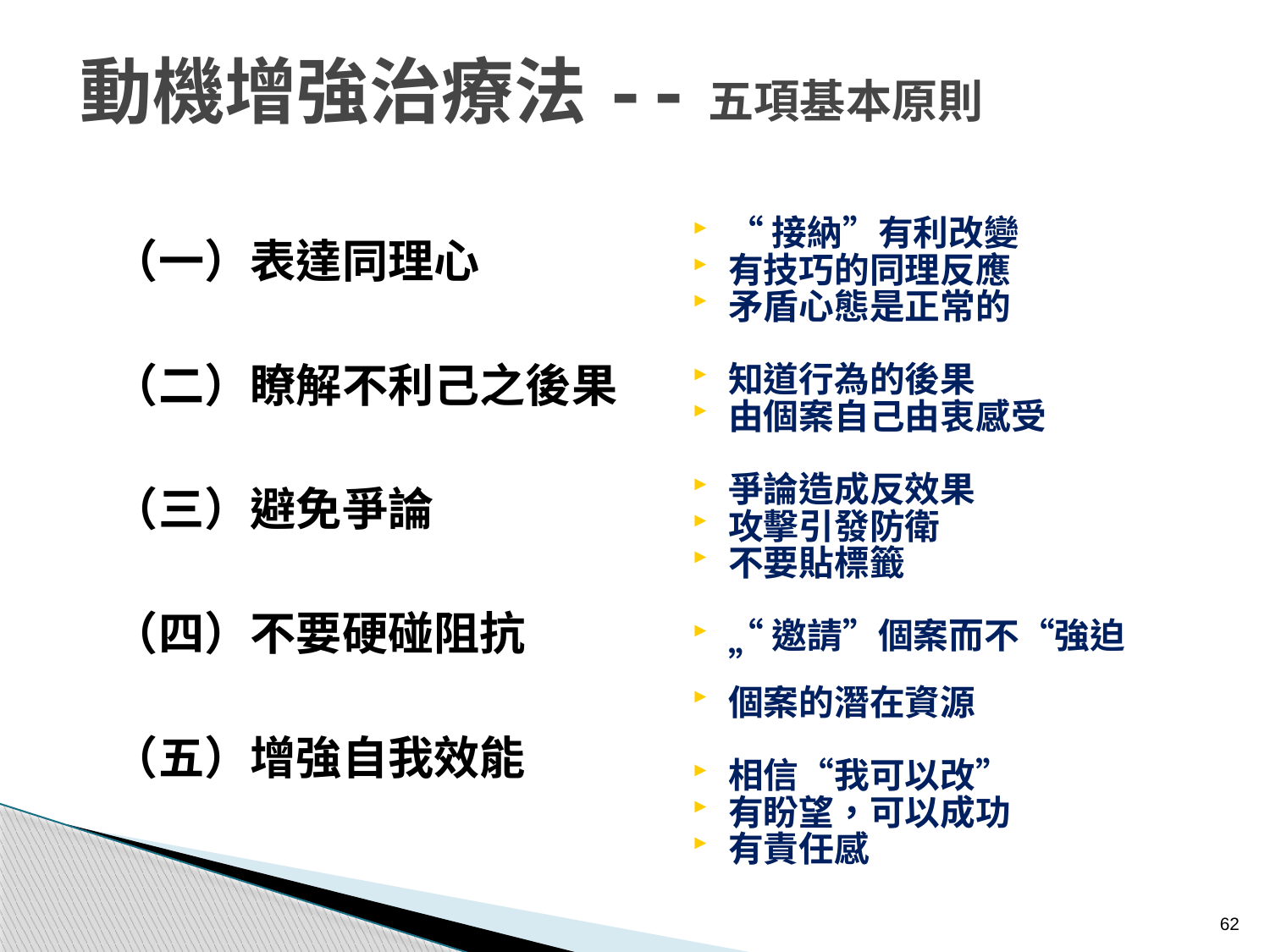

動機增強治療法--五項基本原則
“接納”有利改變
有技巧的同理反應
矛盾心態是正常的

知道行為的後果
由個案自己由衷感受

爭論造成反效果
攻擊引發防衛
不要貼標籤

“邀請”個案而不“強迫”
個案的潛在資源

相信“我可以改”
有盼望，可以成功
有責任感
（一）表達同理心

（二）瞭解不利己之後果

（三）避免爭論

（四）不要硬碰阻抗

（五）增強自我效能

62